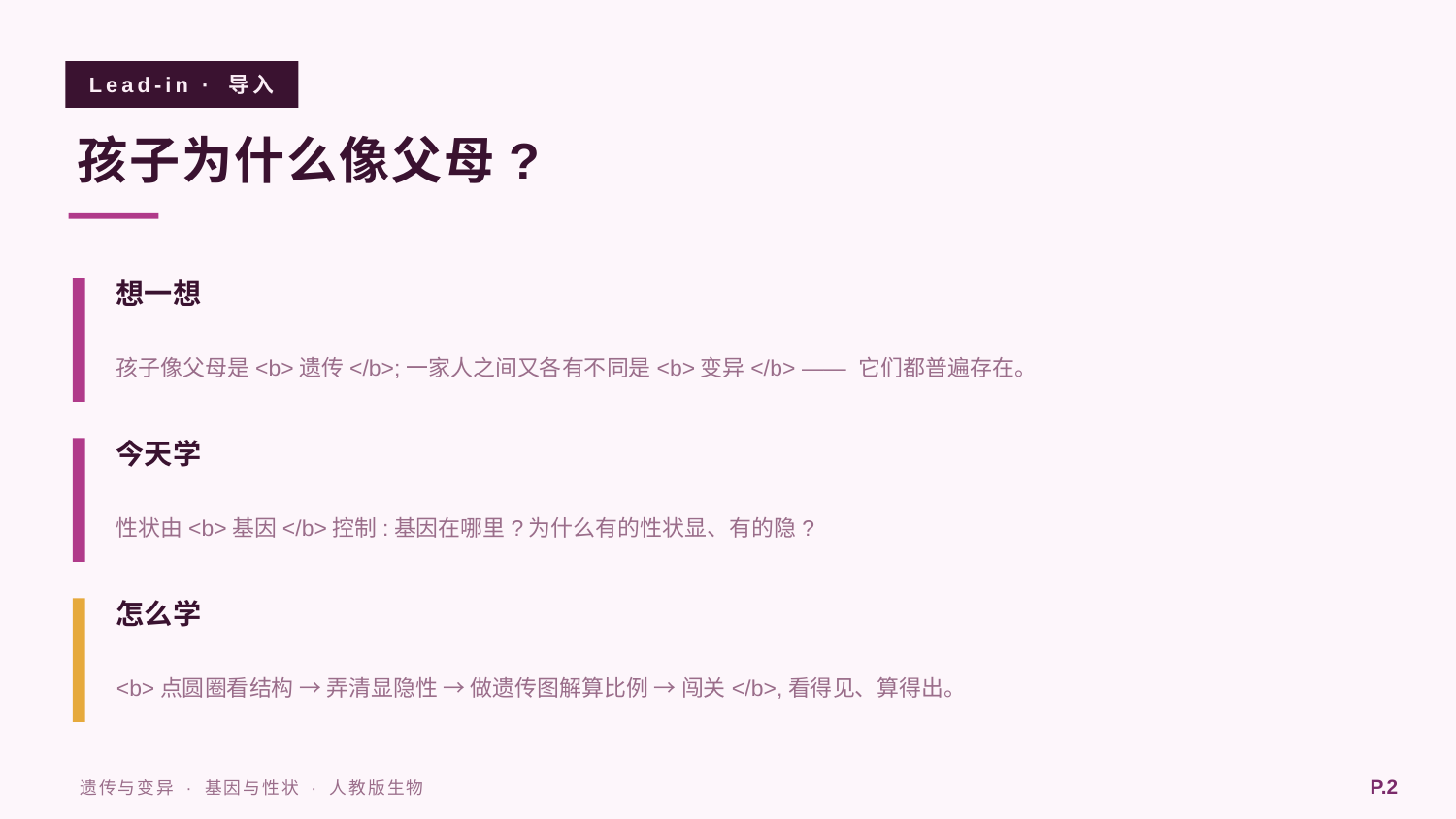

Lead-in · 导入

孩子为什么像父母?

想一想

孩子像父母是<b>遗传</b>;一家人之间又各有不同是<b>变异</b> —— 它们都普遍存在。
今天学

性状由<b>基因</b>控制:基因在哪里?为什么有的性状显、有的隐?
怎么学

<b>点圆圈看结构 → 弄清显隐性 → 做遗传图解算比例 → 闯关</b>,看得见、算得出。
P.2
遗传与变异 · 基因与性状 · 人教版生物